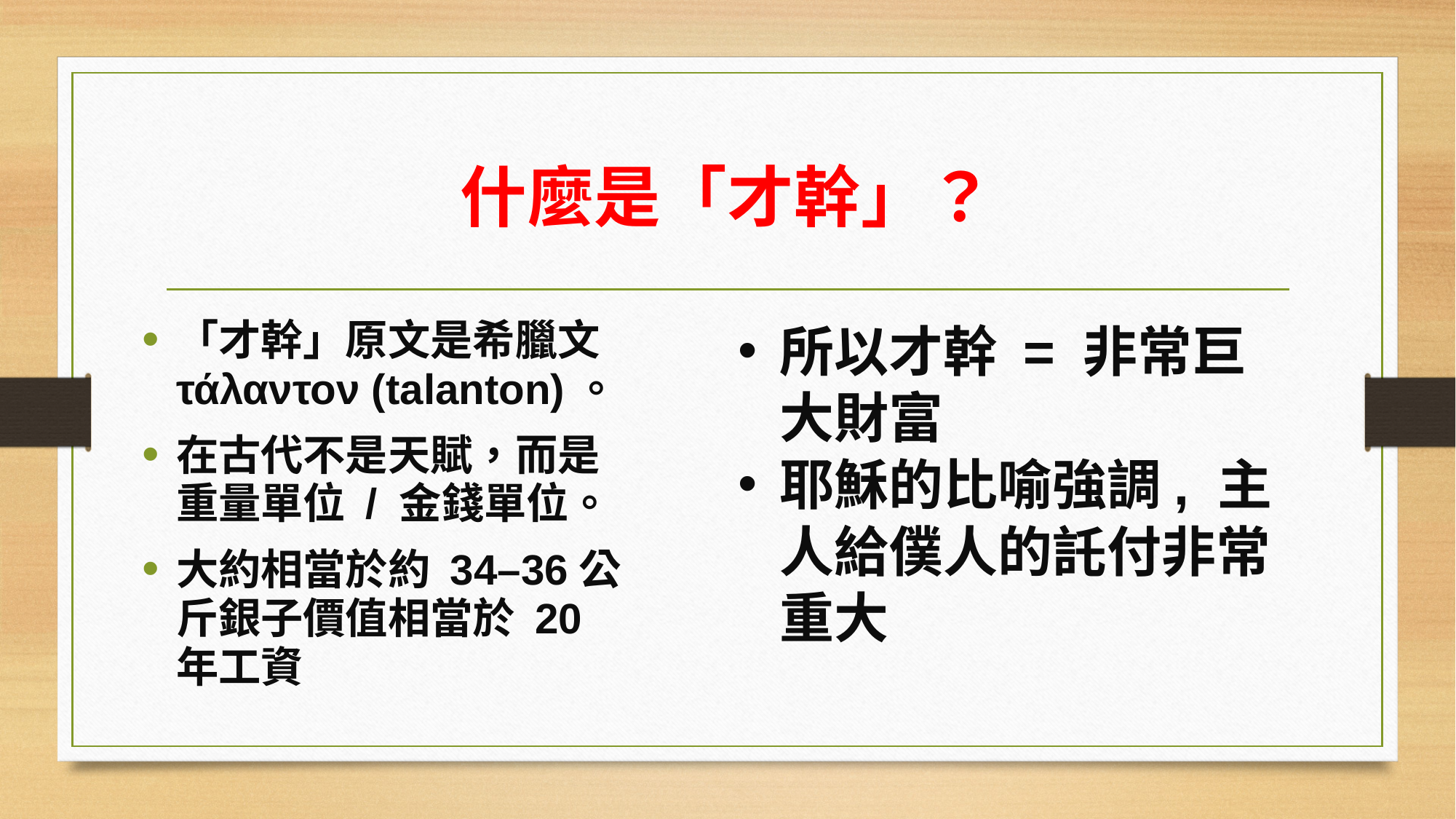

# 什麼是「才幹」？
所以才幹 = 非常巨大財富
耶穌的比喻強調, 主人給僕人的託付非常重大

「才幹」原文是希臘文 τάλαντον (talanton)。
在古代不是天賦，而是重量單位 / 金錢單位。
大約相當於約 34–36公斤銀子價值相當於 20年工資